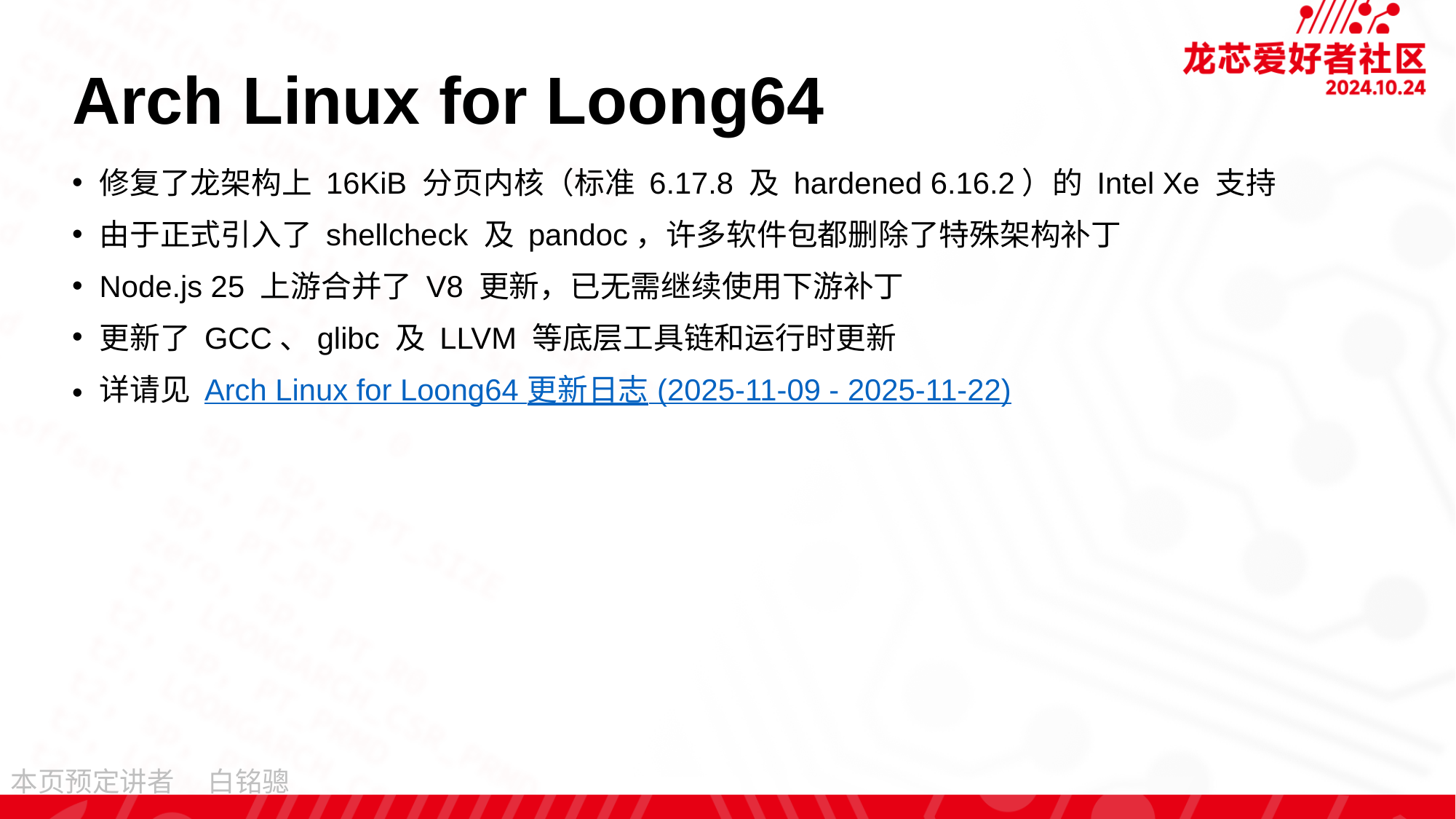

# Arch Linux for Loong64
修复了龙架构上 16KiB 分页内核（标准 6.17.8 及 hardened 6.16.2）的 Intel Xe 支持
由于正式引入了 shellcheck 及 pandoc，许多软件包都删除了特殊架构补丁
Node.js 25 上游合并了 V8 更新，已无需继续使用下游补丁
更新了 GCC、glibc 及 LLVM 等底层工具链和运行时更新
详请见 Arch Linux for Loong64 更新日志 (2025-11-09 - 2025-11-22)
白铭骢